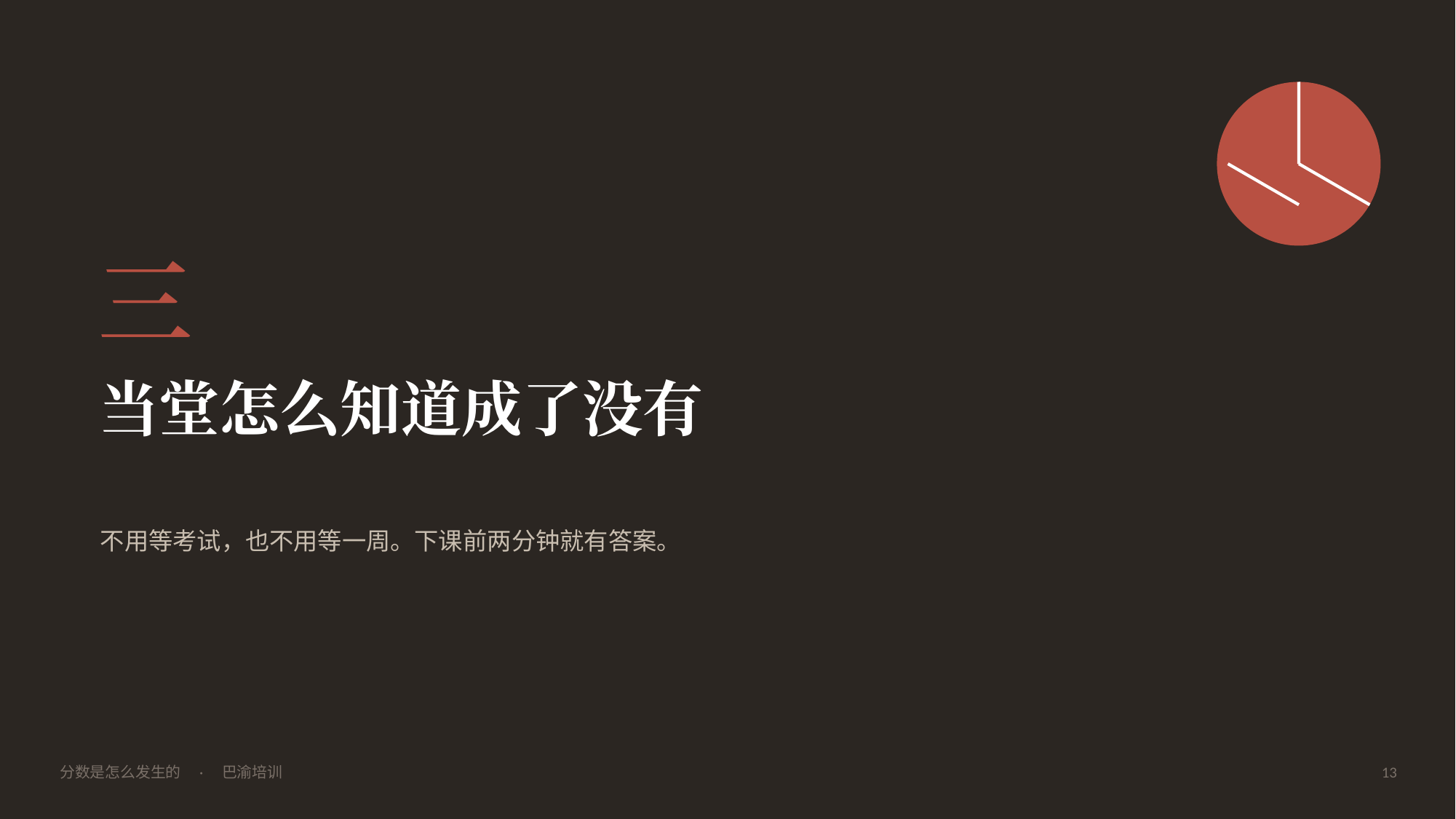

三
当堂怎么知道成了没有
不用等考试，也不用等一周。下课前两分钟就有答案。
分数是怎么发生的　·　巴渝培训
13